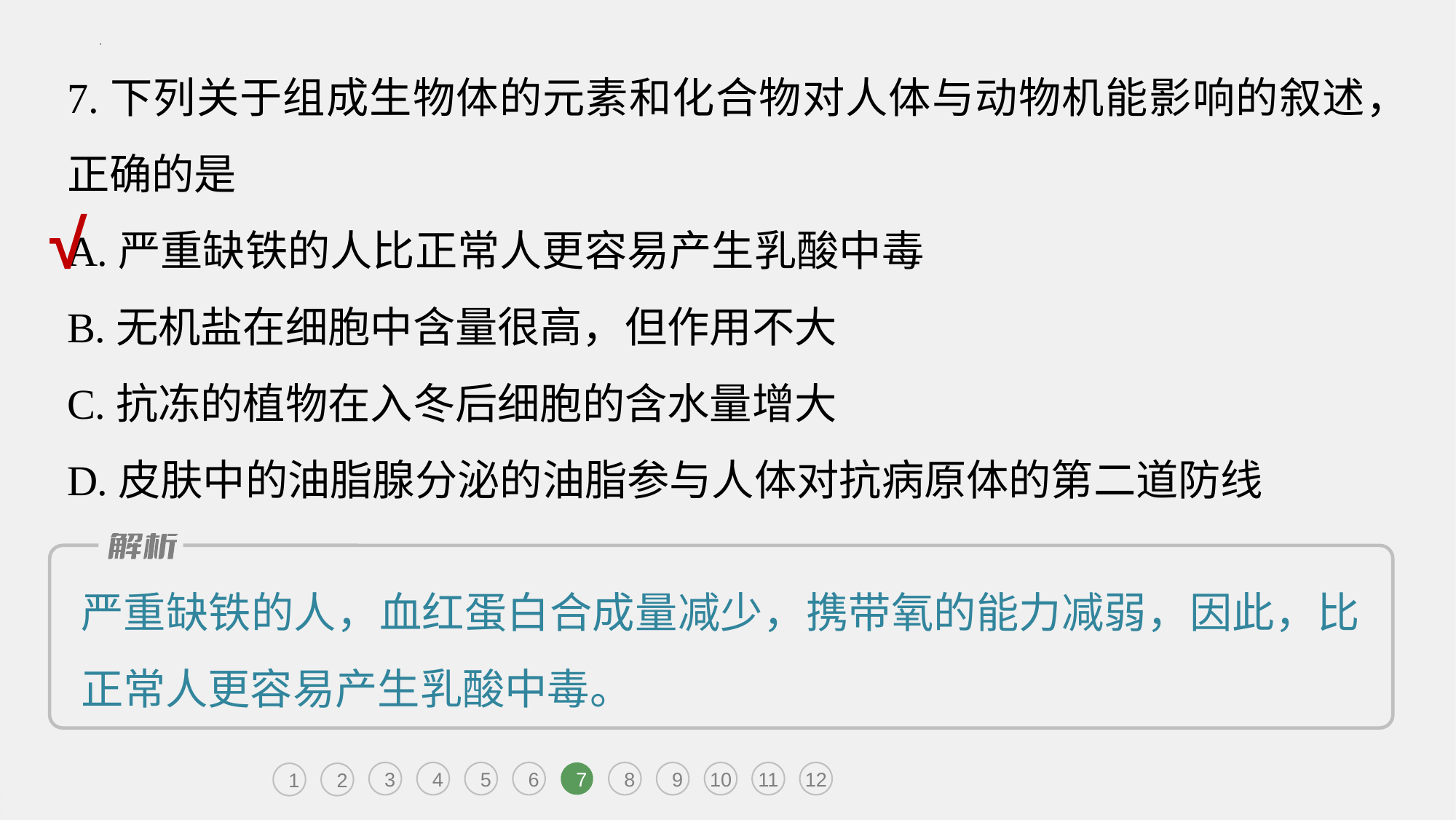

7.下列关于组成生物体的元素和化合物对人体与动物机能影响的叙述，正确的是
A.严重缺铁的人比正常人更容易产生乳酸中毒
B.无机盐在细胞中含量很高，但作用不大
C.抗冻的植物在入冬后细胞的含水量增大
D.皮肤中的油脂腺分泌的油脂参与人体对抗病原体的第二道防线
√

严重缺铁的人，血红蛋白合成量减少，携带氧的能力减弱，因此，比正常人更容易产生乳酸中毒。
3
4
5
6
7
8
9
10
11
12
1
2